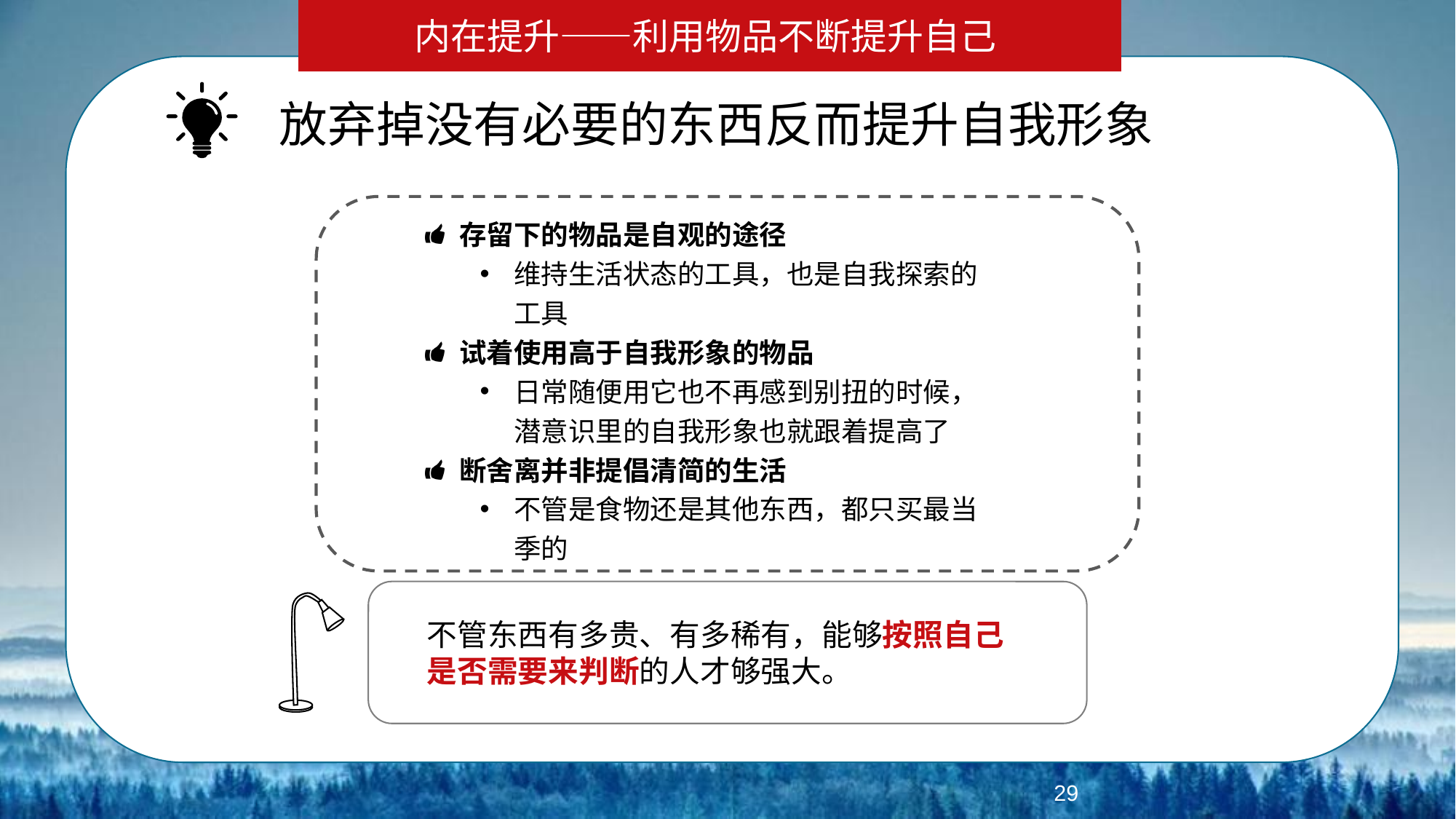

内在提升——利用物品不断提升自己

放弃掉没有必要的东西反而提升自我形象

存留下的物品是自观的途径
维持生活状态的工具，也是自我探索的工具
试着使用高于自我形象的物品
日常随便用它也不再感到别扭的时候，潜意识里的自我形象也就跟着提高了
断舍离并非提倡清简的生活
不管是食物还是其他东西，都只买最当季的

不管东西有多贵、有多稀有，能够按照自己是否需要来判断的人才够强大。